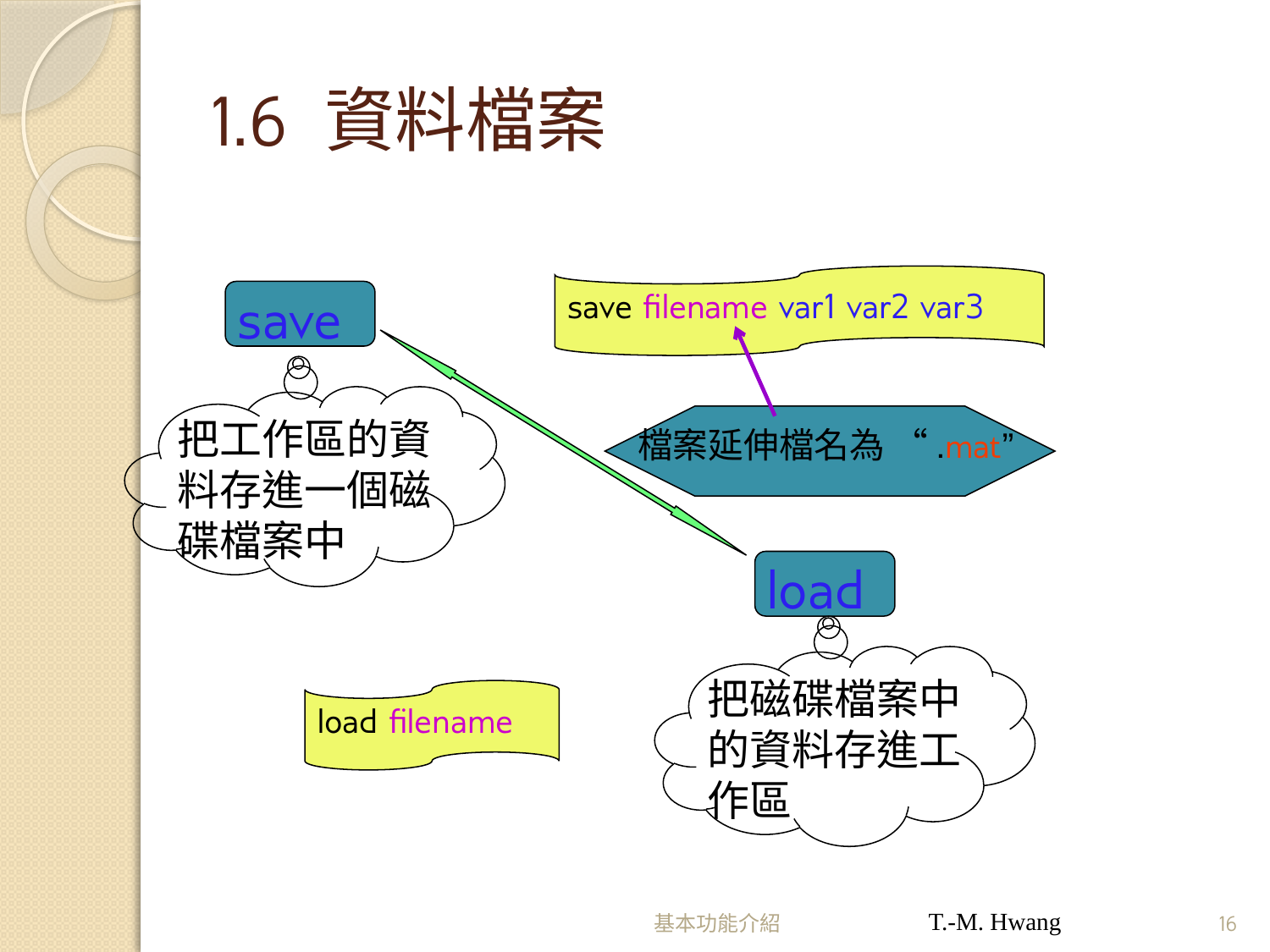

# 1.6 資料檔案

save filename var1 var2 var3
save

把工作區的資料存進一個磁碟檔案中

檔案延伸檔名為 “.mat”

load

把磁碟檔案中的資料存進工作區

load filename
基本功能介紹
T.-M. Hwang
16